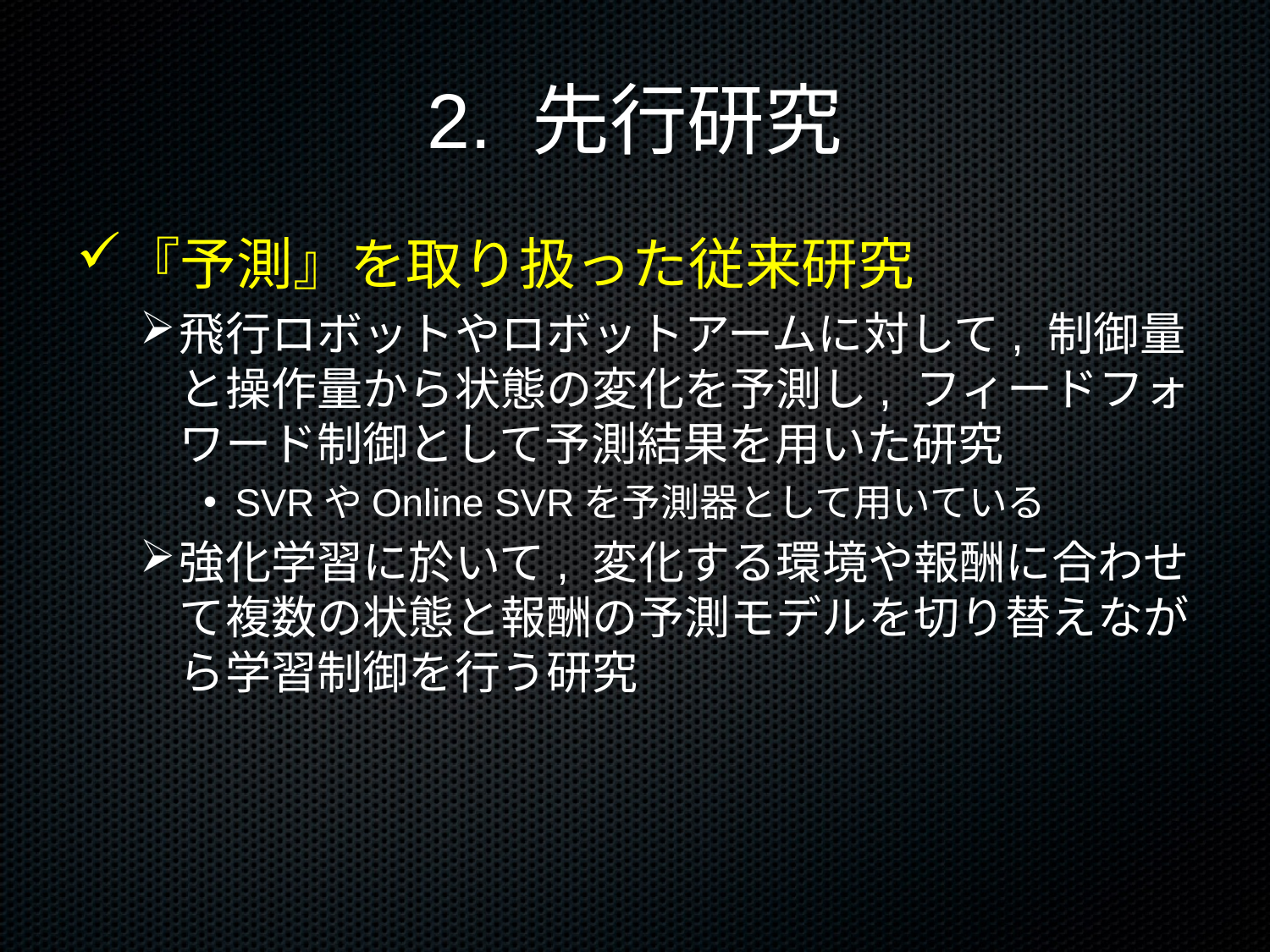

# 2. 先行研究
『予測』を取り扱った従来研究
飛行ロボットやロボットアームに対して, 制御量と操作量から状態の変化を予測し, フィードフォワード制御として予測結果を用いた研究
SVRやOnline SVRを予測器として用いている
強化学習に於いて, 変化する環境や報酬に合わせて複数の状態と報酬の予測モデルを切り替えながら学習制御を行う研究